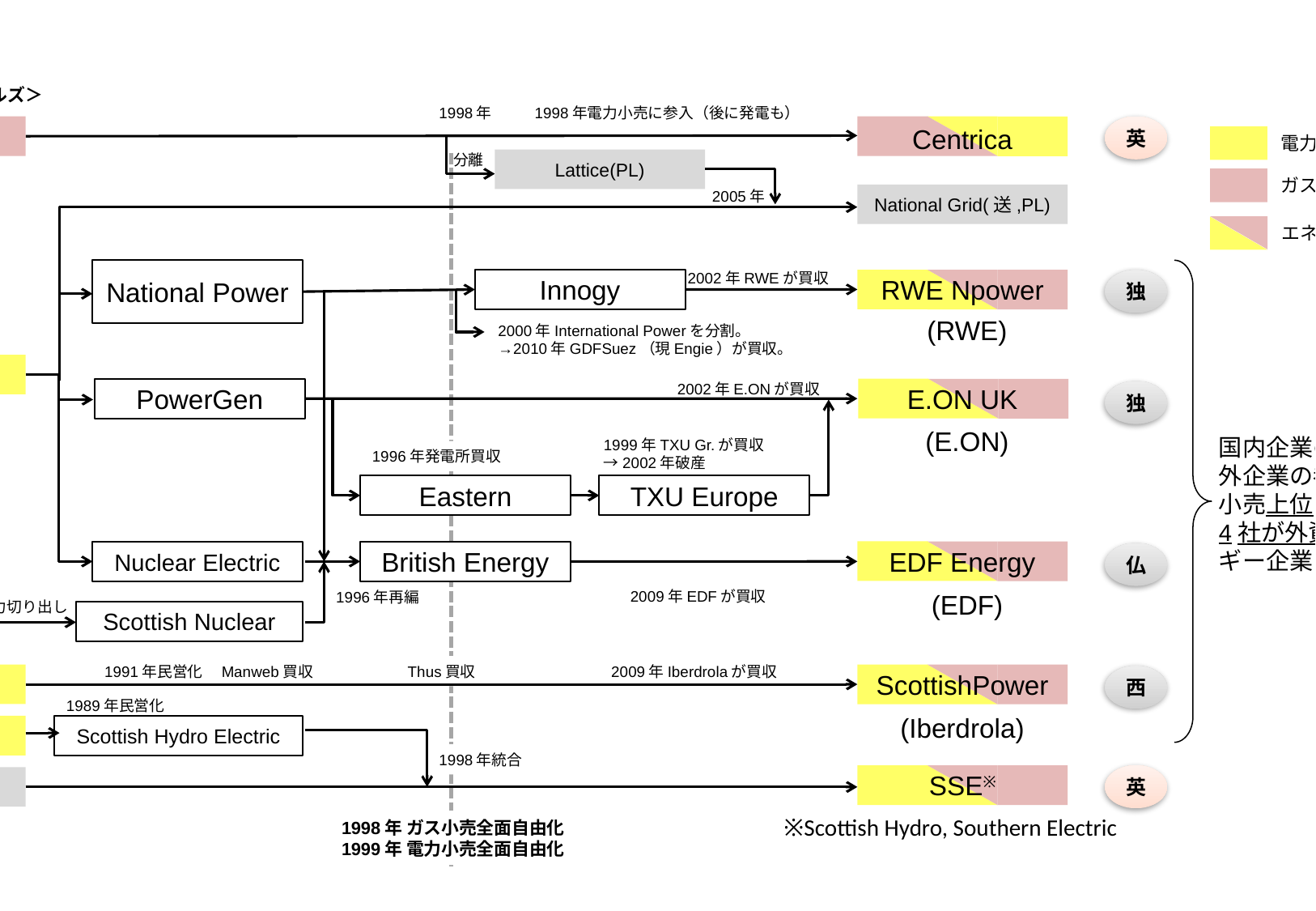

＜イングランド＆ウェールズ＞
1998年
1998年電力小売に参入（後に発電も）

英
BG
Centrica
電力企業

分離
Lattice(PL)
1986年　民営化
ガス企業

輸送をLatticeとして、分離。2005年NGと合併
2005年
National Grid(送,PL)

エネルギー企業

National Power

2002年RWEが買収
Innogy
RWE Npower

独

(RWE)
2000年International Powerを分割。
→2010年GDFSuez（現Engie）が買収。
CEGB
2002年E.ONが買収

PowerGen
E.ON UK
独
1989年　民営化・分割
（送電はＮＧへ）

(E.ON)
国内企業の統合や国外企業の参入が進み、
小売上位6社のうち、
4社が外資系エネルギー企業に。
1999年TXU Gr.が買収→2002年破産
1996年発電所買収
Eastern
TXU Europe

Nuclear Electric
British Energy
EDF Energy
仏

2009年EDFが買収
1996年再編
(EDF)
1998年原子力切り出し
Scottish Nuclear
＜スコットランド＞

1991年民営化　Manweb買収　　　　　　Thus買収
2009年Iberdrolaが買収
SSEB
ScottishPower

西
1989年民営化
(Iberdrola)
NSHEB
Scottish Hydro Electric

1998年統合

英
SSE※
Southern（配電）
※Scottish Hydro, Southern Electric
1998年 ガス小売全面自由化
1999年 電力小売全面自由化